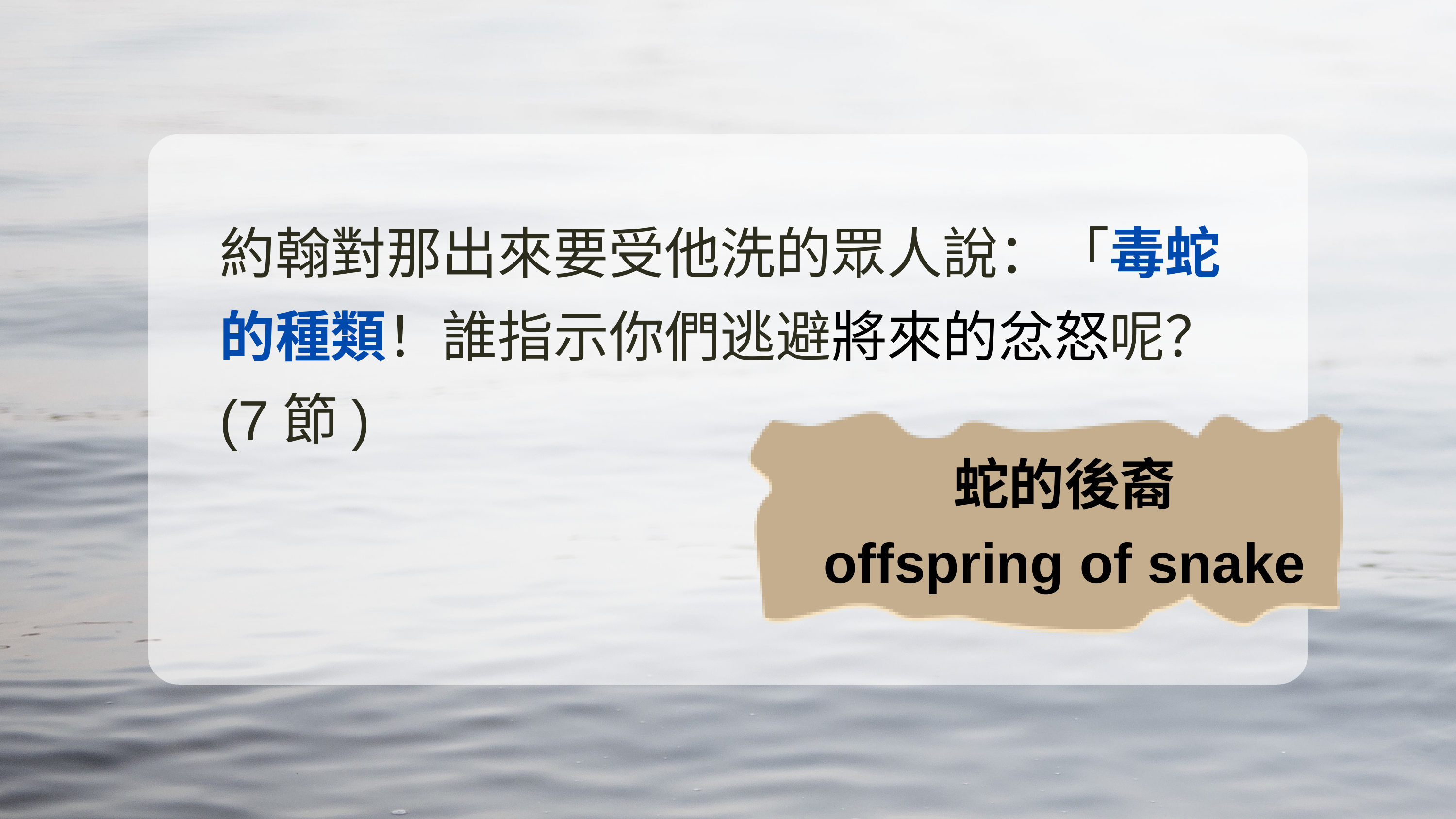

約翰對那出來要受他洗的眾人說：「毒蛇的種類！誰指示你們逃避將來的忿怒呢？(7節)

蛇的後裔
offspring of snake